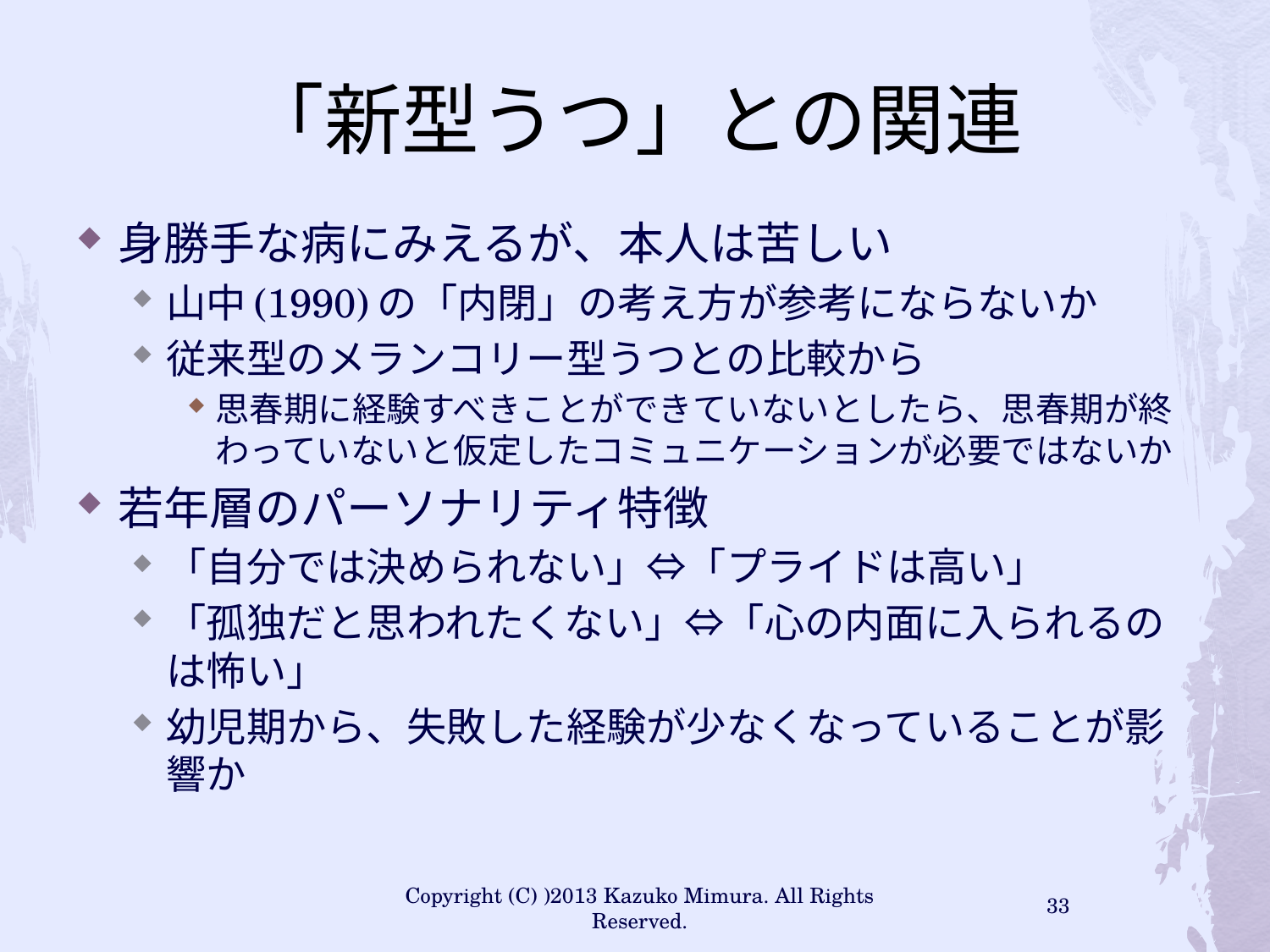

# 「新型うつ」との関連
身勝手な病にみえるが、本人は苦しい
山中(1990)の「内閉」の考え方が参考にならないか
従来型のメランコリー型うつとの比較から
思春期に経験すべきことができていないとしたら、思春期が終わっていないと仮定したコミュニケーションが必要ではないか
若年層のパーソナリティ特徴
「自分では決められない」⇔「プライドは高い」
「孤独だと思われたくない」⇔「心の内面に入られるのは怖い」
幼児期から、失敗した経験が少なくなっていることが影響か
Copyright (C) )2013 Kazuko Mimura. All Rights Reserved.
33